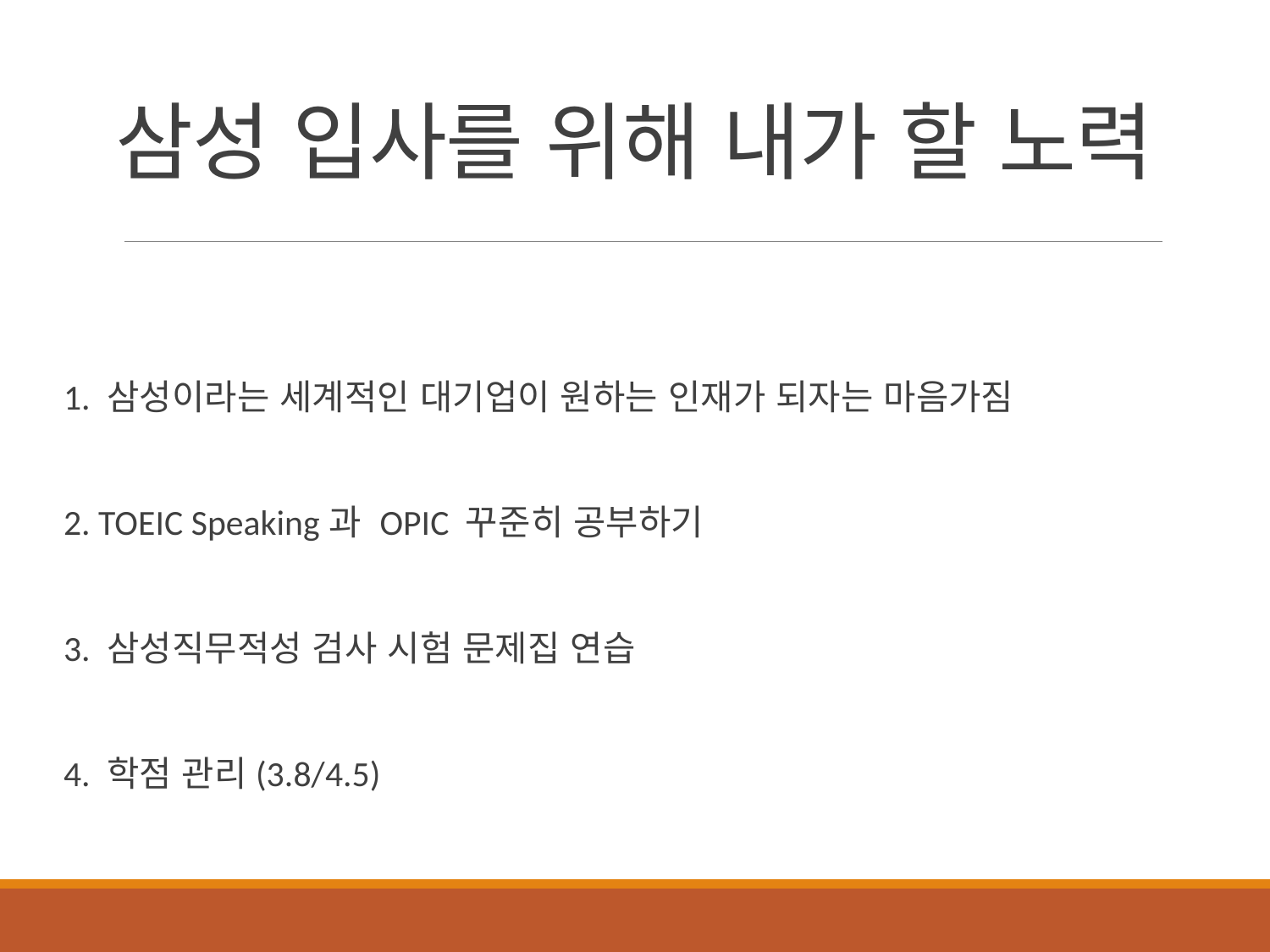

# 삼성 입사를 위해 내가 할 노력
1. 삼성이라는 세계적인 대기업이 원하는 인재가 되자는 마음가짐

2. TOEIC Speaking과 OPIC 꾸준히 공부하기

3. 삼성직무적성 검사 시험 문제집 연습

4. 학점 관리(3.8/4.5)